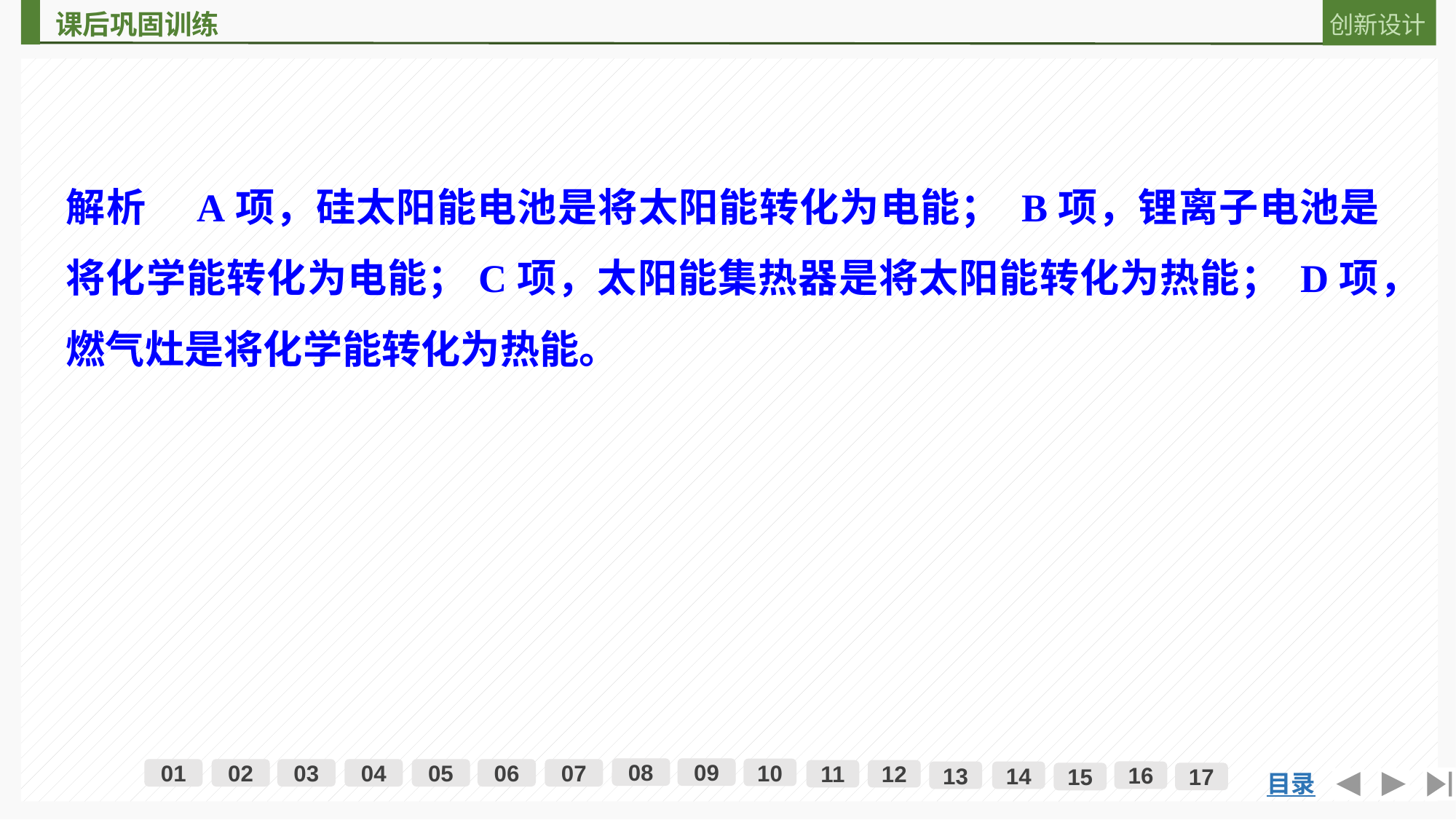

解析　A项，硅太阳能电池是将太阳能转化为电能； B项，锂离子电池是将化学能转化为电能；C项，太阳能集热器是将太阳能转化为热能； D项，燃气灶是将化学能转化为热能。